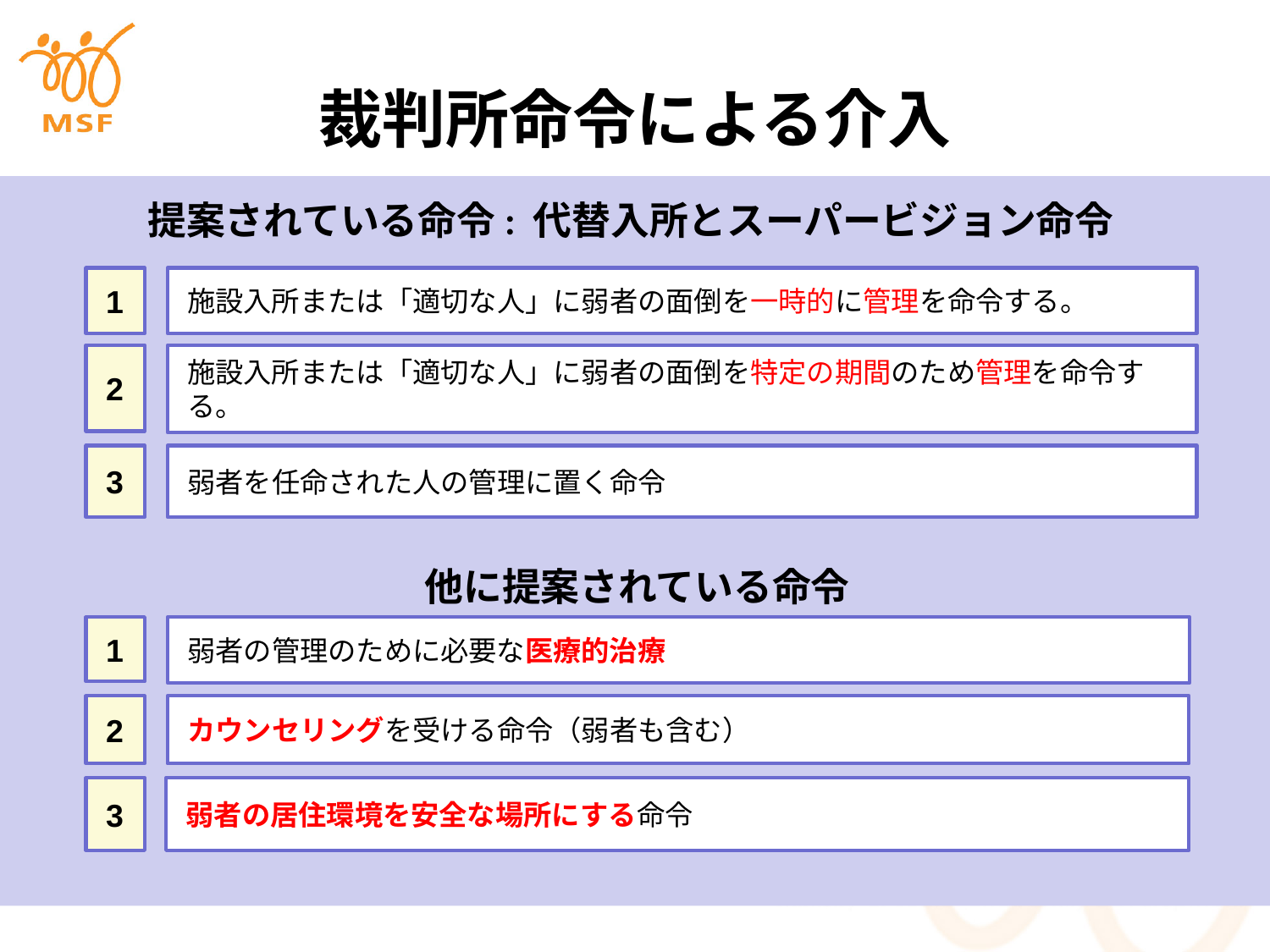

# 裁判所命令による介入

提案されている命令: 代替入所とスーパービジョン命令

1
施設入所または「適切な人」に弱者の面倒を一時的に管理を命令する。
2
施設入所または「適切な人」に弱者の面倒を特定の期間のため管理を命令する。
3
弱者を任命された人の管理に置く命令
他に提案されている命令
弱者の管理のために必要な医療的治療
1
カウンセリングを受ける命令（弱者も含む）
2
3
弱者の居住環境を安全な場所にする命令

12